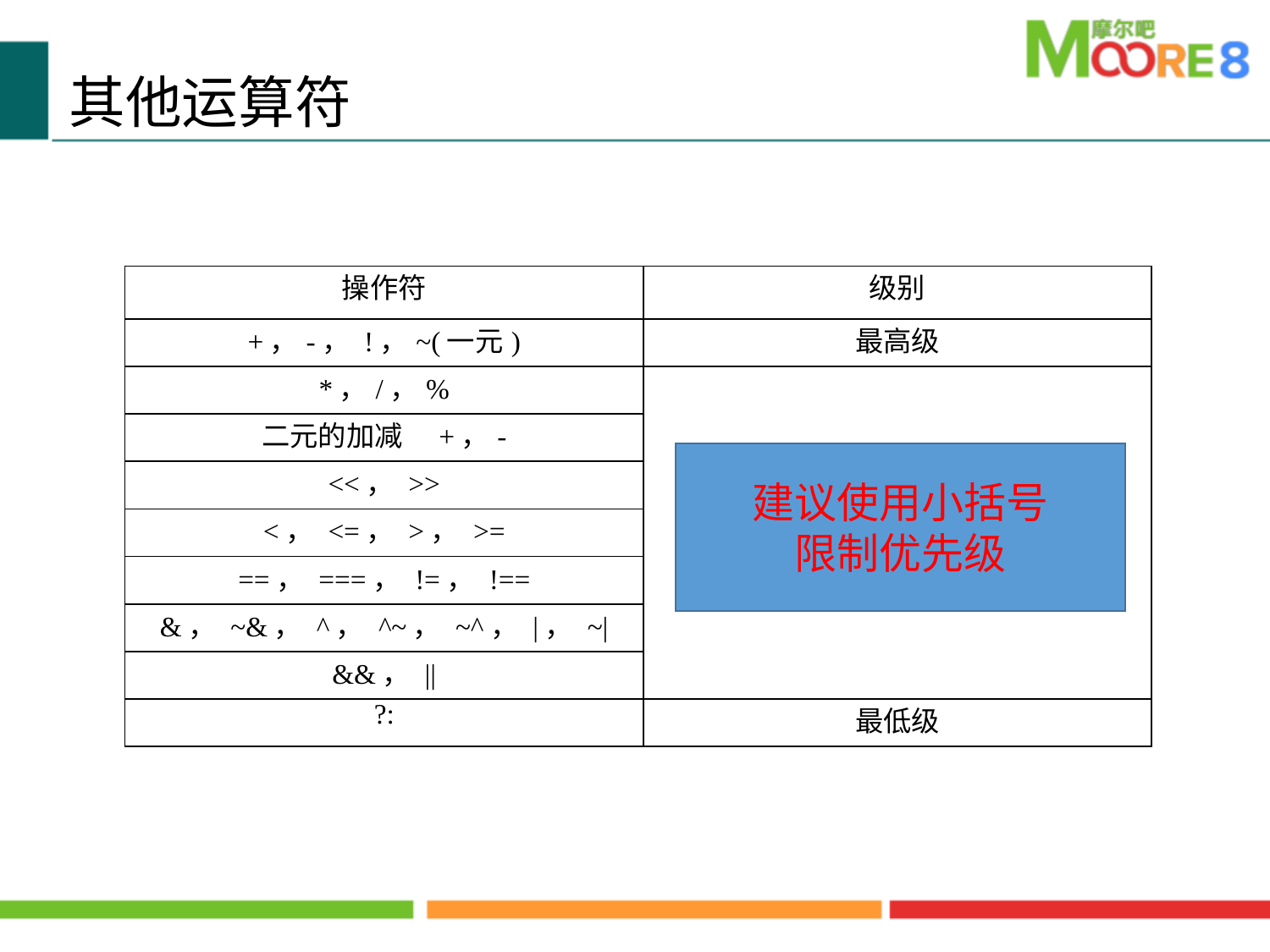

其他运算符
| 操作符 | 级别 |
| --- | --- |
| +，-， !，~(一元) | 最高级 |
| \*，/，% |  |
| 二元的加减　+，- |  |
| <<， >> |  |
| <， <=， >， >= |  |
| ==， ===， !=， !== |  |
| &， ~&， ^， ^~， ~^， |， ~| |  |
| &&， || |  |
| ?: | 最低级 |
建议使用小括号
限制优先级